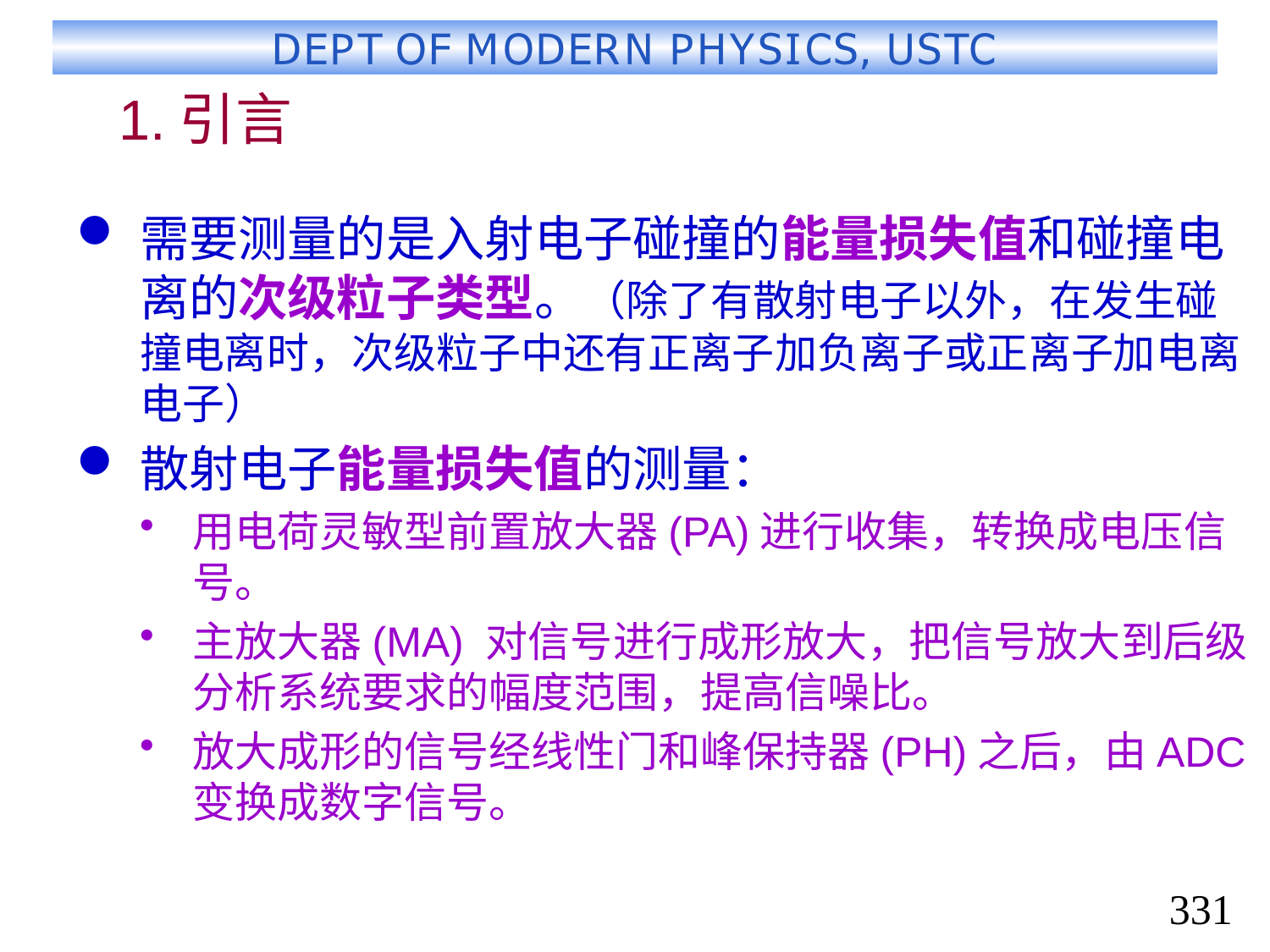

# 1.引言
需要测量的是入射电子碰撞的能量损失值和碰撞电离的次级粒子类型。（除了有散射电子以外，在发生碰撞电离时，次级粒子中还有正离子加负离子或正离子加电离电子）
散射电子能量损失值的测量：
用电荷灵敏型前置放大器(PA)进行收集，转换成电压信号。
主放大器(MA) 对信号进行成形放大，把信号放大到后级分析系统要求的幅度范围，提高信噪比。
放大成形的信号经线性门和峰保持器(PH)之后，由ADC变换成数字信号。